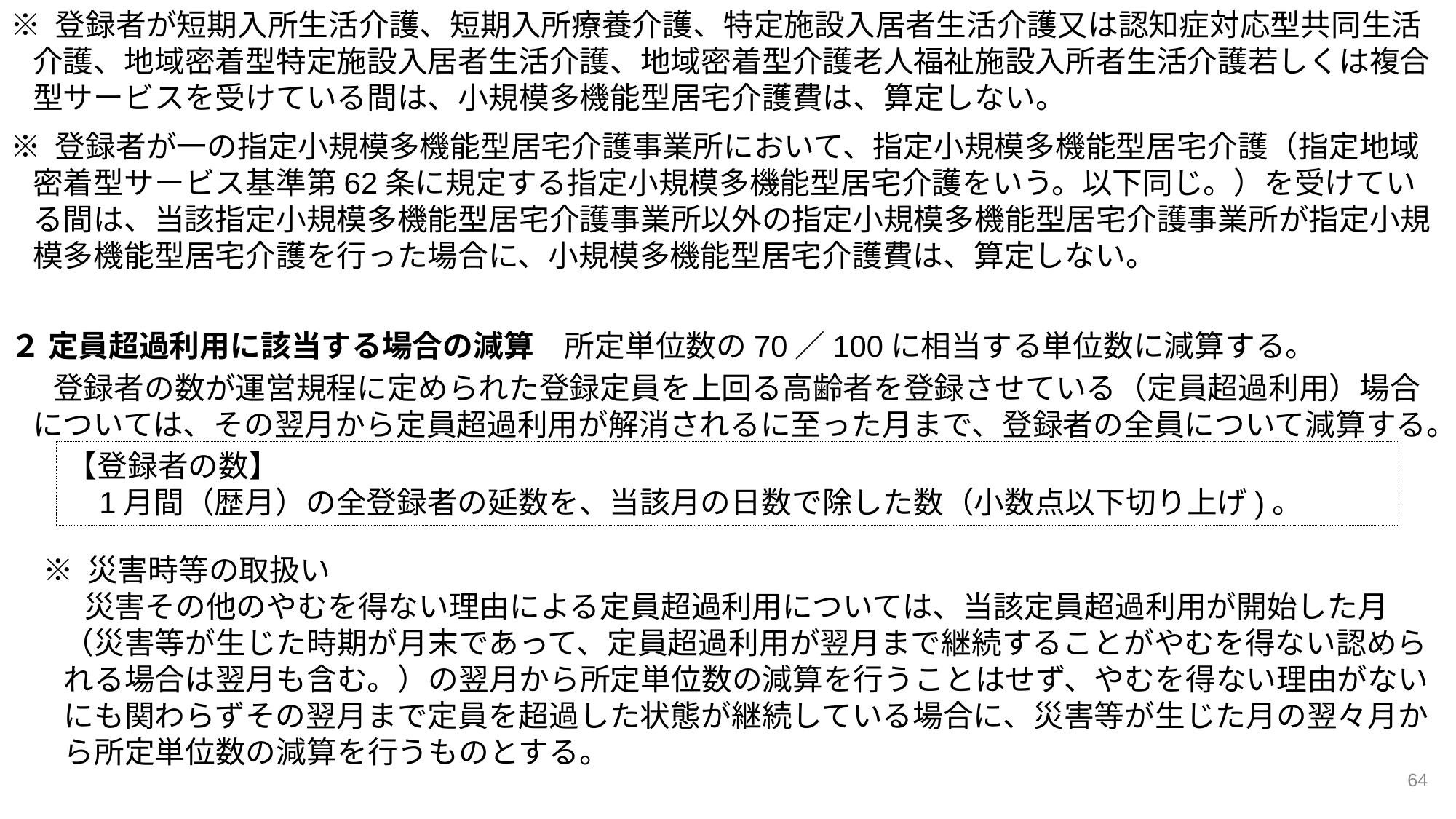

※ 登録者が短期入所生活介護、短期入所療養介護、特定施設入居者生活介護又は認知症対応型共同生活介護、地域密着型特定施設入居者生活介護、地域密着型介護老人福祉施設入所者生活介護若しくは複合型サービスを受けている間は、小規模多機能型居宅介護費は、算定しない。
※ 登録者が一の指定小規模多機能型居宅介護事業所において、指定小規模多機能型居宅介護（指定地域密着型サービス基準第62条に規定する指定小規模多機能型居宅介護をいう。以下同じ。）を受けている間は、当該指定小規模多機能型居宅介護事業所以外の指定小規模多機能型居宅介護事業所が指定小規模多機能型居宅介護を行った場合に、小規模多機能型居宅介護費は、算定しない。
２ 定員超過利用に該当する場合の減算　所定単位数の70／100に相当する単位数に減算する。

登録者の数が運営規程に定められた登録定員を上回る高齢者を登録させている（定員超過利用）場合については、その翌月から定員超過利用が解消されるに至った月まで、登録者の全員について減算する。

※ 災害時等の取扱い
災害その他のやむを得ない理由による定員超過利用については、当該定員超過利用が開始した月（災害等が生じた時期が月末であって、定員超過利用が翌月まで継続することがやむを得ない認められる場合は翌月も含む。）の翌月から所定単位数の減算を行うことはせず、やむを得ない理由がないにも関わらずその翌月まで定員を超過した状態が継続している場合に、災害等が生じた月の翌々月から所定単位数の減算を行うものとする。
【登録者の数】
1月間（歴月）の全登録者の延数を、当該月の日数で除した数（小数点以下切り上げ)。
64